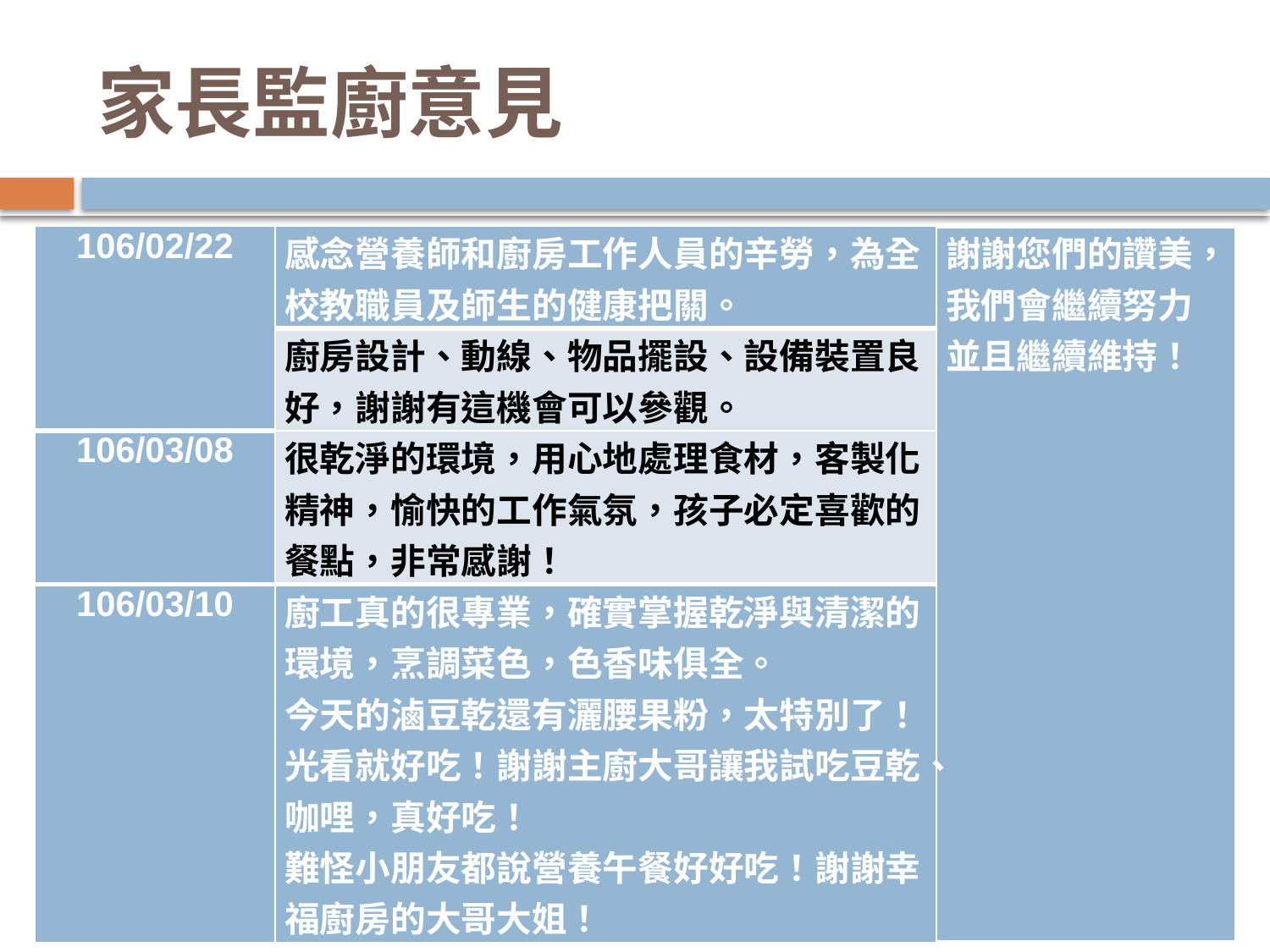

# 家長監廚意見
| 106/02/22 | 感念營養師和廚房工作人員的辛勞，為全校教職員及師生的健康把關。 | 謝謝您們的讚美，我們會繼續努力並且繼續維持！ |
| --- | --- | --- |
|  | 廚房設計、動線、物品擺設、設備裝置良好，謝謝有這機會可以參觀。 |  |
| 106/03/08 | 很乾淨的環境，用心地處理食材，客製化精神，愉快的工作氣氛，孩子必定喜歡的餐點，非常感謝！ |  |
| 106/03/10 | 廚工真的很專業，確實掌握乾淨與清潔的環境，烹調菜色，色香味俱全。 今天的滷豆乾還有灑腰果粉，太特別了！光看就好吃！謝謝主廚大哥讓我試吃豆乾、咖哩，真好吃！ 難怪小朋友都說營養午餐好好吃！謝謝幸福廚房的大哥大姐！ |  |